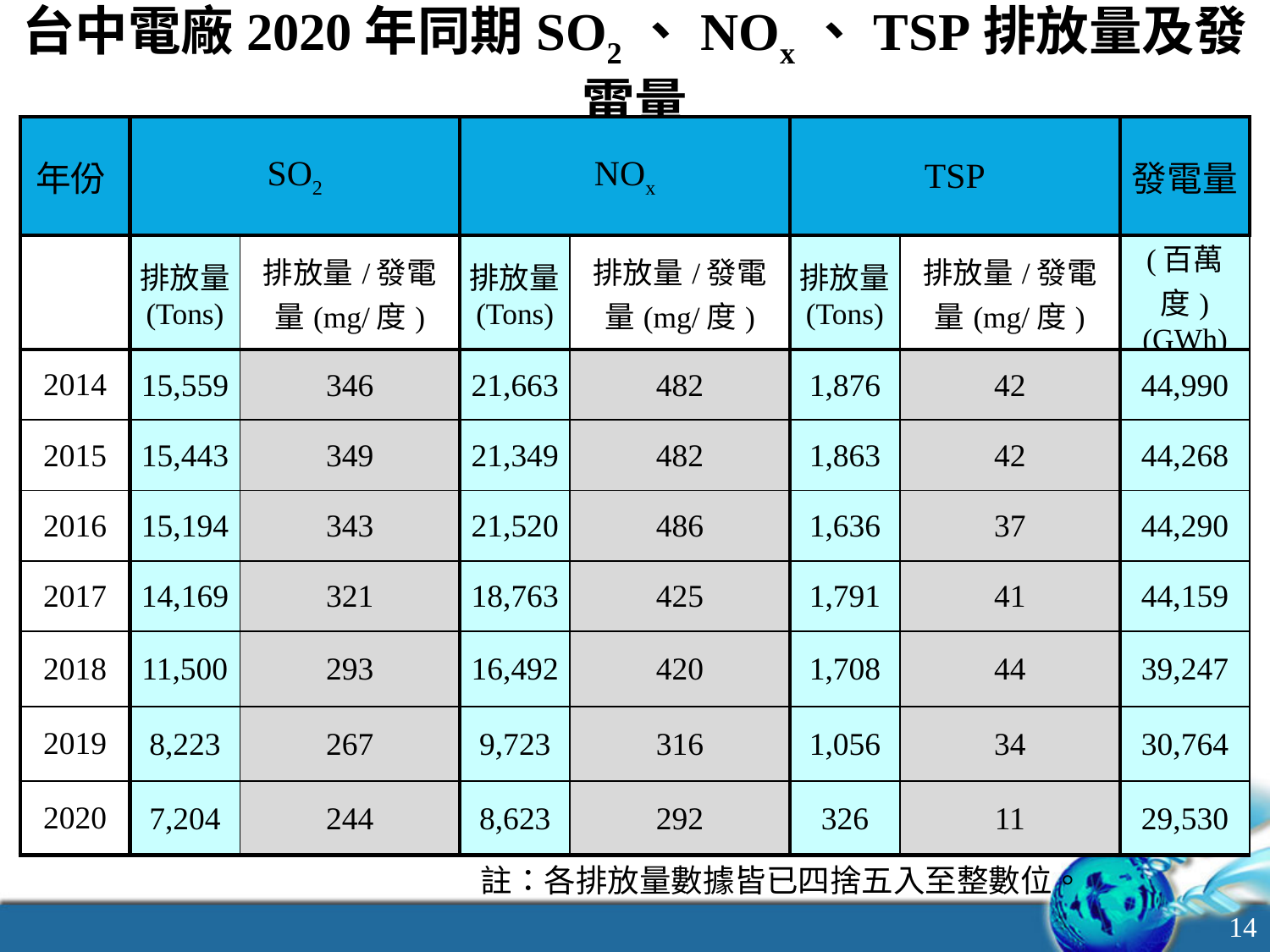

台中電廠2020年同期SO2、NOx、TSP排放量及發電量
| 年份 | SO2 |  | NOx |  | TSP |  | 發電量 |
| --- | --- | --- | --- | --- | --- | --- | --- |
|  | 排放量 (Tons) | 排放量/發電量(mg/度) | 排放量(Tons) | 排放量/發電量(mg/度) | 排放量(Tons) | 排放量/發電量(mg/度) | (百萬度) (GWh) |
| 2014 | 15,559 | 346 | 21,663 | 482 | 1,876 | 42 | 44,990 |
| 2015 | 15,443 | 349 | 21,349 | 482 | 1,863 | 42 | 44,268 |
| 2016 | 15,194 | 343 | 21,520 | 486 | 1,636 | 37 | 44,290 |
| 2017 | 14,169 | 321 | 18,763 | 425 | 1,791 | 41 | 44,159 |
| 2018 | 11,500 | 293 | 16,492 | 420 | 1,708 | 44 | 39,247 |
| 2019 | 8,223 | 267 | 9,723 | 316 | 1,056 | 34 | 30,764 |
| 2020 | 7,204 | 244 | 8,623 | 292 | 326 | 11 | 29,530 |
註：各排放量數據皆已四捨五入至整數位。
14